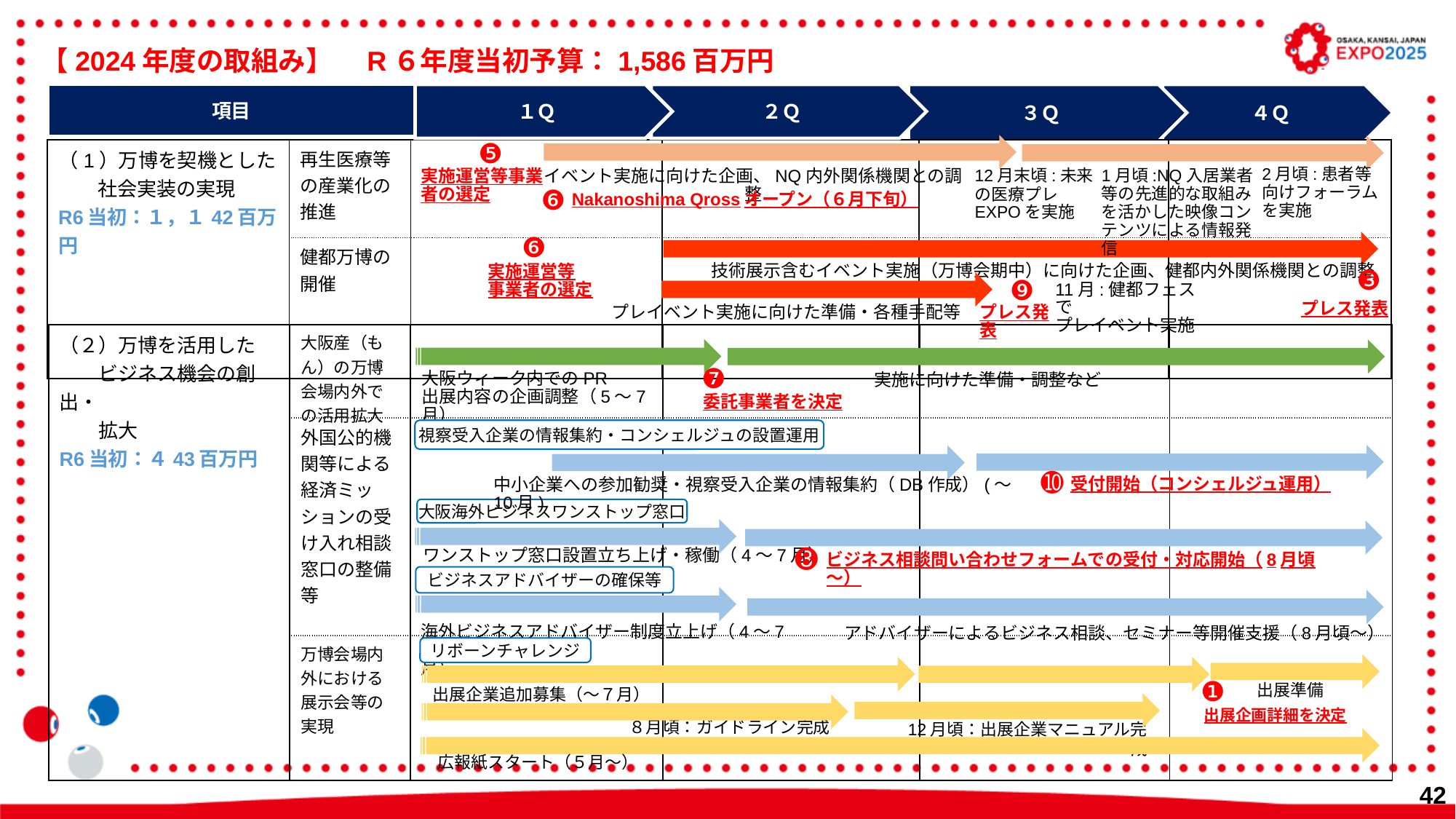

【2024年度の取組み】　R６年度当初予算：1,586百万円
４Ｑ
３Ｑ
２Ｑ
項目
１Ｑ
❺

| （1）万博を契機とした 　　社会実装の実現 R6当初：１，１42百万円 | 再生医療等の産業化の推進 |  |  |  |  |
| --- | --- | --- | --- | --- | --- |
|  | 健都万博の開催 |  |  |  |  |
2月頃:患者等向けフォーラムを実施
1月頃:NQ入居業者等の先進的な取組みを活かした映像コンテンツによる情報発信
12月末頃:未来の医療プレEXPOを実施
イベント実施に向けた企画、NQ内外関係機関との調整
実施運営等事業者の選定
❻
Nakanoshima Qrossオープン（６月下旬）
❻

技術展示含むイベント実施（万博会期中）に向けた企画、健都内外関係機関との調整
❸
実施運営等
事業者の選定
❾

11月:健都フェスで
プレイベント実施
プレス発表
プレイベント実施に向けた準備・各種手配等
プレス発表
| （２）万博を活用した 　　ビジネス機会の創出・ 　　拡大 R6当初：４43百万円 | 大阪産（もん）の万博会場内外での活用拡大 |  |  |  |  |
| --- | --- | --- | --- | --- | --- |
|  | 外国公的機関等による経済ミッションの受け入れ相談窓口の整備等 |  |  |  |  |
|  | 万博会場内外における展示会等の実現 |  |  |  |  |

❼
実施に向けた準備・調整など
大阪ウィーク内でのPR
出展内容の企画調整（5～7月）
委託事業者を決定
視察受入企業の情報集約・コンシェルジュの設置運用

➓
受付開始（コンシェルジュ運用）
中小企業への参加勧奨・視察受入企業の情報集約（DB作成）(～10月)
大阪海外ビジネスワンストップ窓口

➑
ワンストップ窓口設置立ち上げ・稼働（4～7月）
ビジネス相談問い合わせフォームでの受付・対応開始（8月頃～）
ビジネスアドバイザーの確保等

海外ビジネスアドバイザー制度立上げ（4～7月）
アドバイザーによるビジネス相談、セミナー等開催支援（8月頃～）
リボーンチャレンジ

❶
出展準備
出展企業追加募集（～７月）

出展企画詳細を決定
８月頃：ガイドライン完成
12月頃：出展企業マニュアル完成

広報紙スタート（５月～）
42